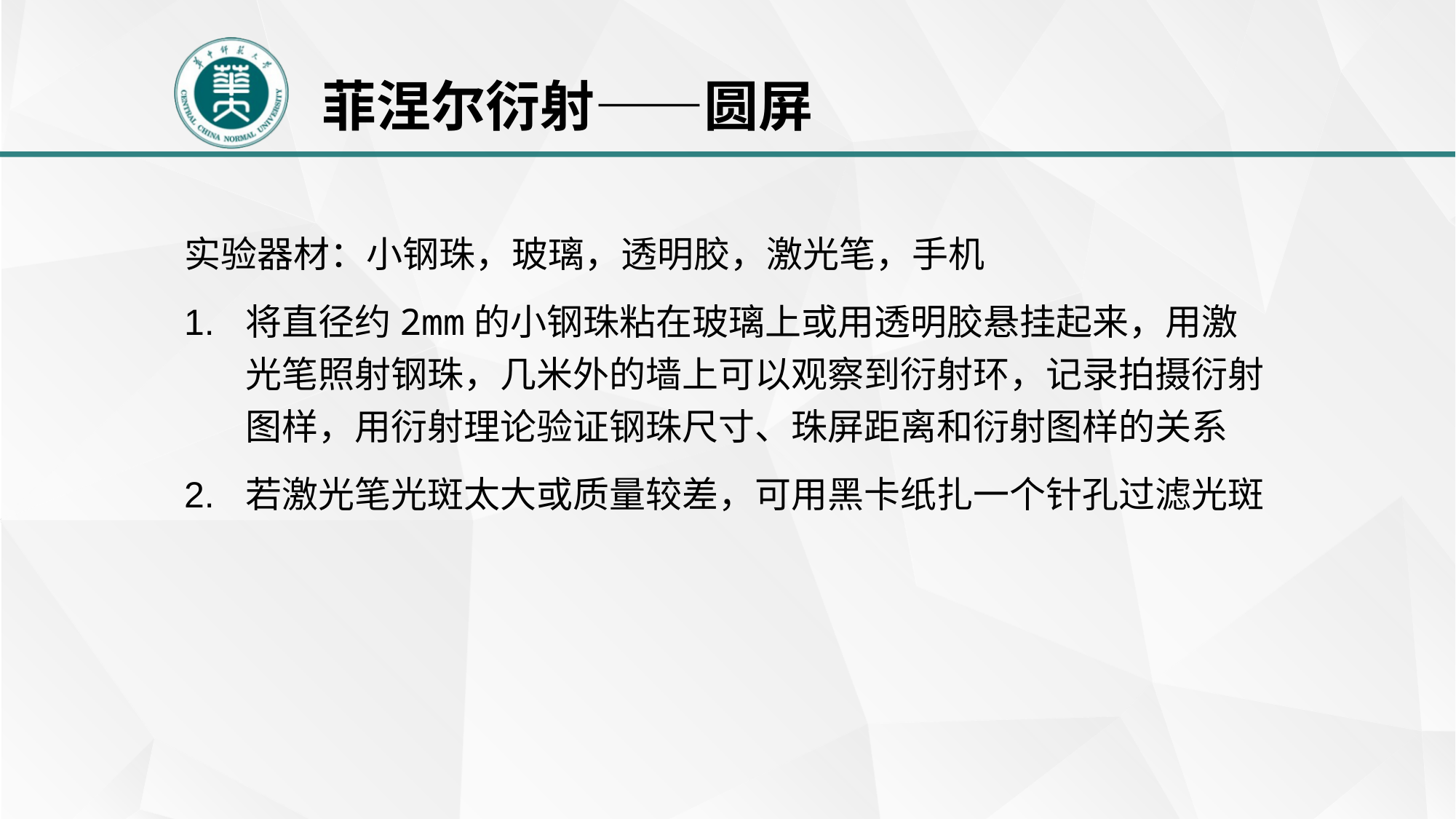

菲涅尔衍射——圆屏
实验器材：小钢珠，玻璃，透明胶，激光笔，手机
将直径约2mm的小钢珠粘在玻璃上或用透明胶悬挂起来，用激光笔照射钢珠，几米外的墙上可以观察到衍射环，记录拍摄衍射图样，用衍射理论验证钢珠尺寸、珠屏距离和衍射图样的关系
若激光笔光斑太大或质量较差，可用黑卡纸扎一个针孔过滤光斑